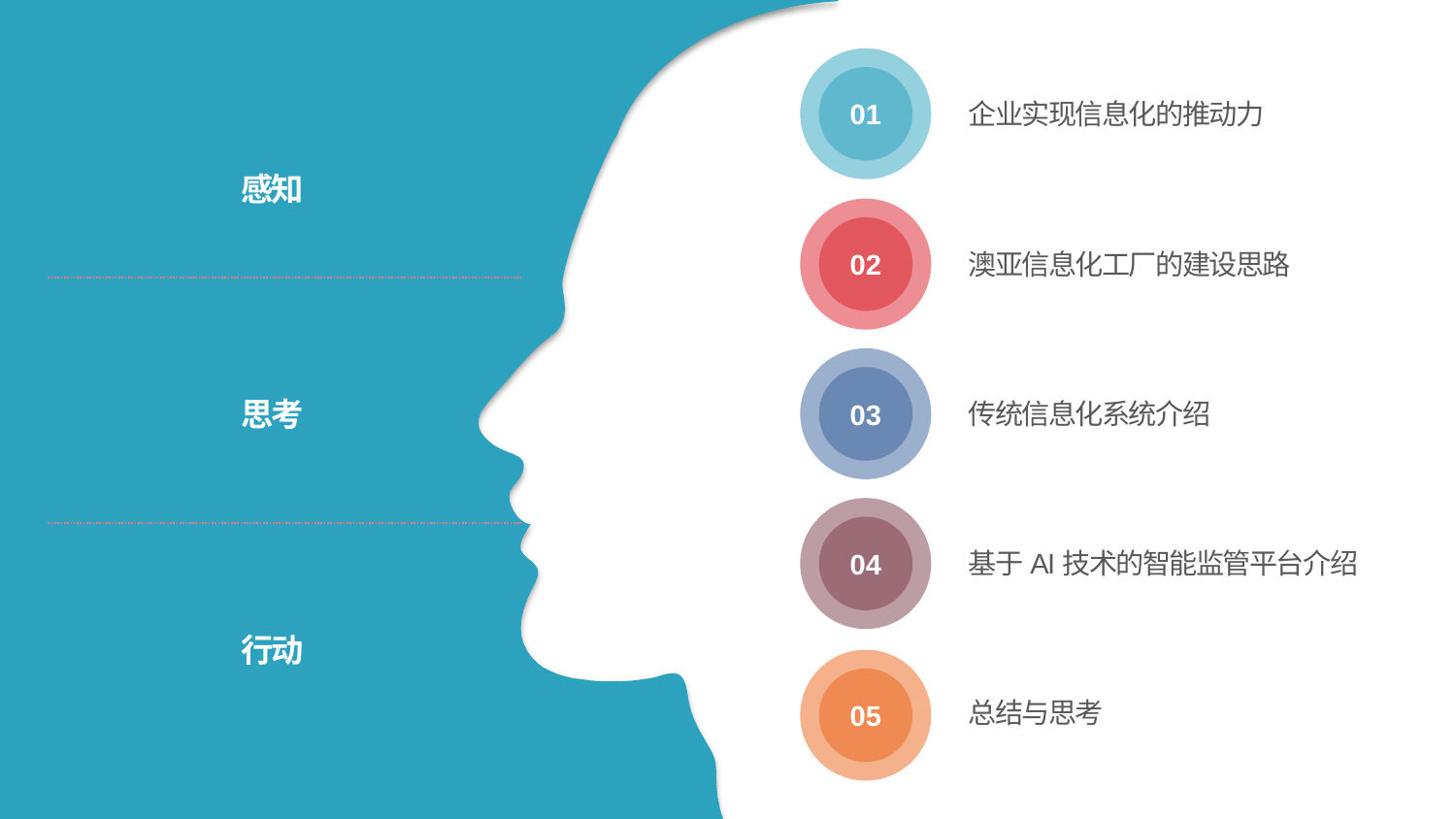

01
企业实现信息化的推动力

感知

02
澳亚信息化工厂的建设思路

03
思考
传统信息化系统介绍

04
基于AI技术的智能监管平台介绍

行动

05
总结与思考